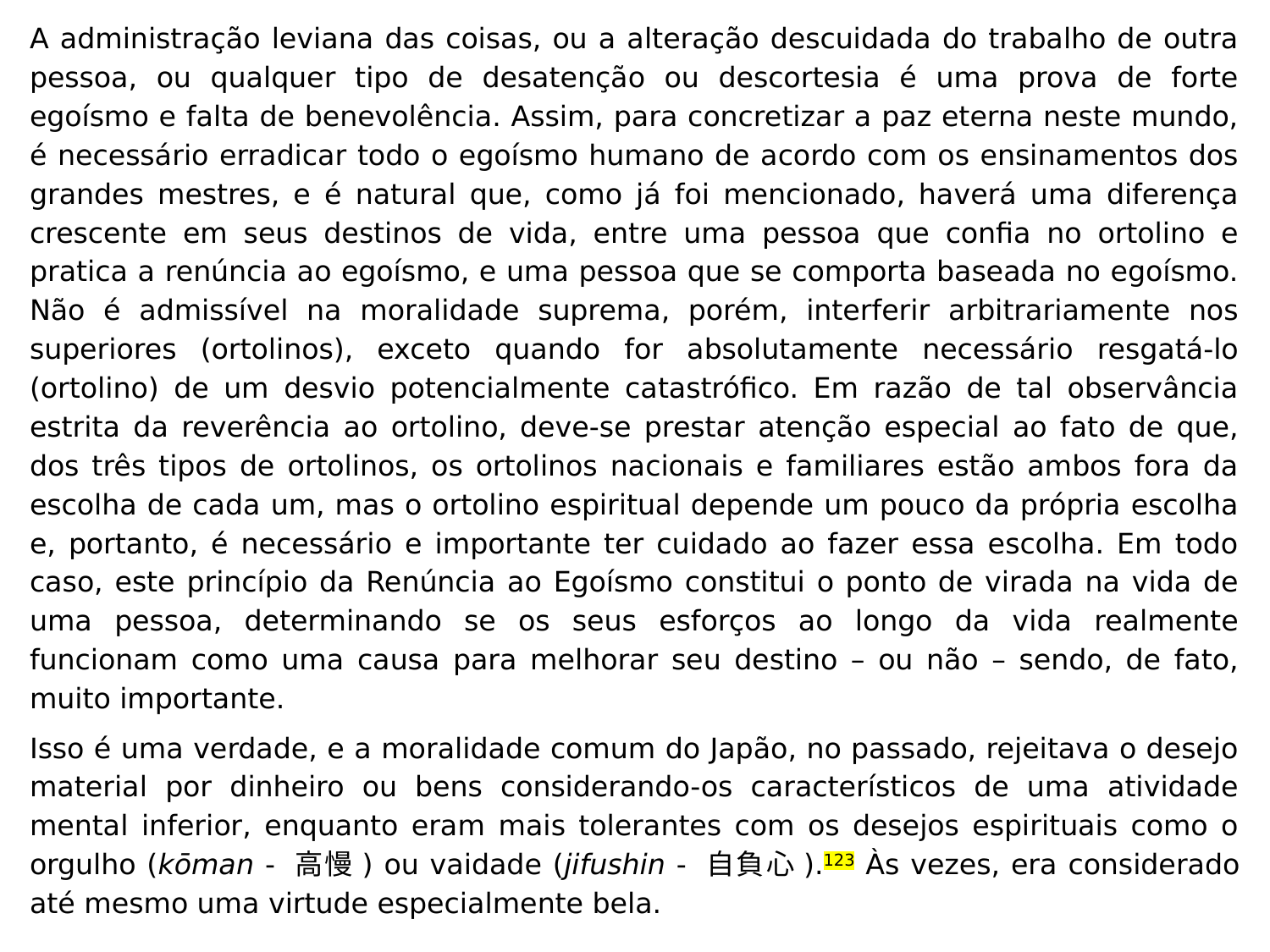

A administração leviana das coisas, ou a alteração descuidada do trabalho de outra pessoa, ou qualquer tipo de desatenção ou descortesia é uma prova de forte egoísmo e falta de benevolência. Assim, para concretizar a paz eterna neste mundo, é necessário erradicar todo o egoísmo humano de acordo com os ensinamentos dos grandes mestres, e é natural que, como já foi mencionado, haverá uma diferença crescente em seus destinos de vida, entre uma pessoa que confia no ortolino e pratica a renúncia ao egoísmo, e uma pessoa que se comporta baseada no egoísmo. Não é admissível na moralidade suprema, porém, interferir arbitrariamente nos superiores (ortolinos), exceto quando for absolutamente necessário resgatá-lo (ortolino) de um desvio potencialmente catastrófico. Em razão de tal observância estrita da reverência ao ortolino, deve-se prestar atenção especial ao fato de que, dos três tipos de ortolinos, os ortolinos nacionais e familiares estão ambos fora da escolha de cada um, mas o ortolino espiritual depende um pouco da própria escolha e, portanto, é necessário e importante ter cuidado ao fazer essa escolha. Em todo caso, este princípio da Renúncia ao Egoísmo constitui o ponto de virada na vida de uma pessoa, determinando se os seus esforços ao longo da vida realmente funcionam como uma causa para melhorar seu destino – ou não – sendo, de fato, muito importante.
Isso é uma verdade, e a moralidade comum do Japão, no passado, rejeitava o desejo material por dinheiro ou bens considerando-os característicos de uma atividade mental inferior, enquanto eram mais tolerantes com os desejos espirituais como o orgulho (kōman - 高慢) ou vaidade (jifushin - 自負心).123 Às vezes, era considerado até mesmo uma virtude especialmente bela.